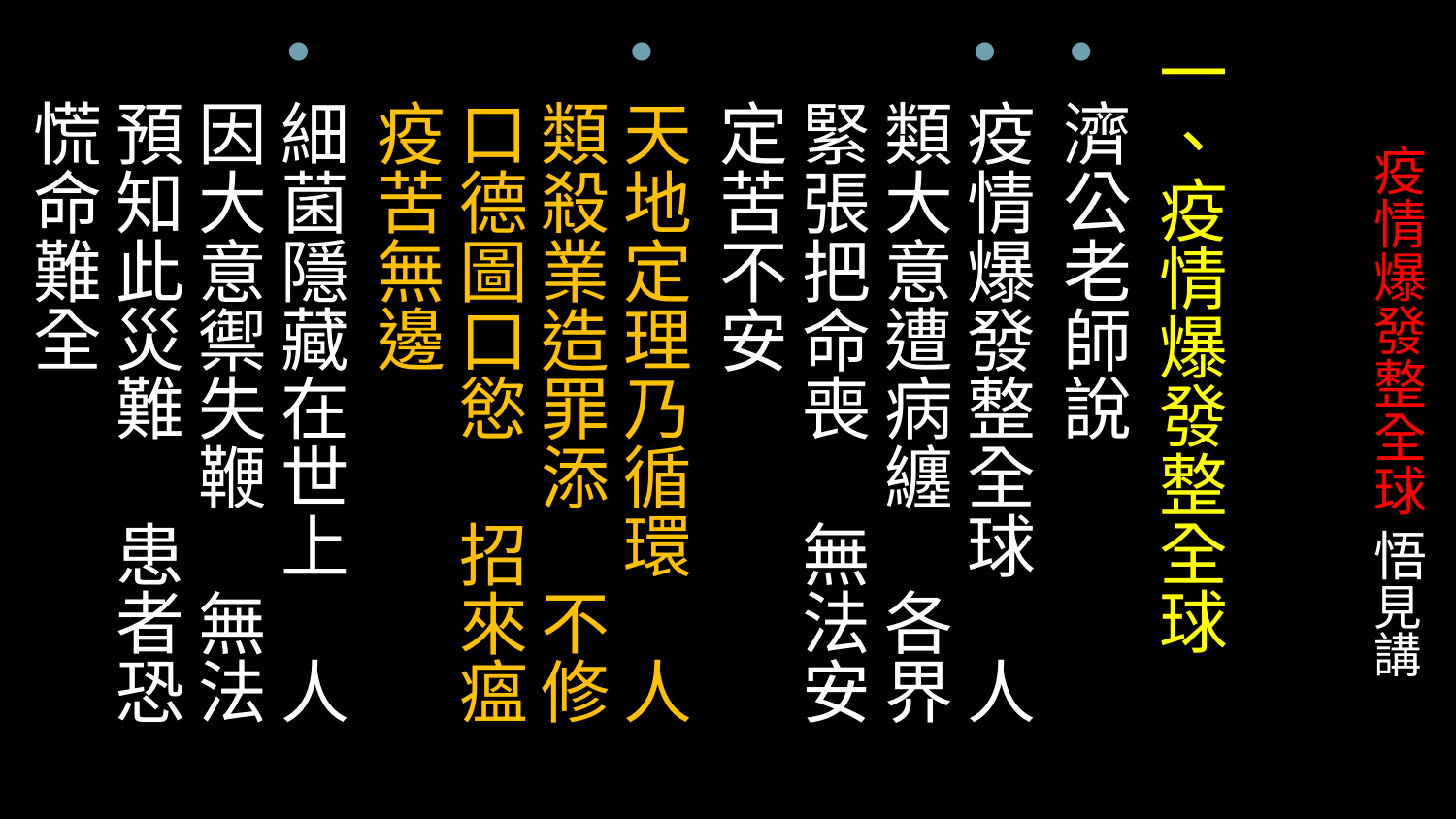

一、疫情爆發整全球
濟公老師說
疫情爆發整全球     人類大意遭病纏     各界緊張把命喪     無法安定苦不安
天地定理乃循環     人類殺業造罪添     不修口德圖口慾     招來瘟疫苦無邊
細菌隱藏在世上     人因大意禦失鞭     無法預知此災難     患者恐慌命難全
# 疫情爆發整全球 悟見講